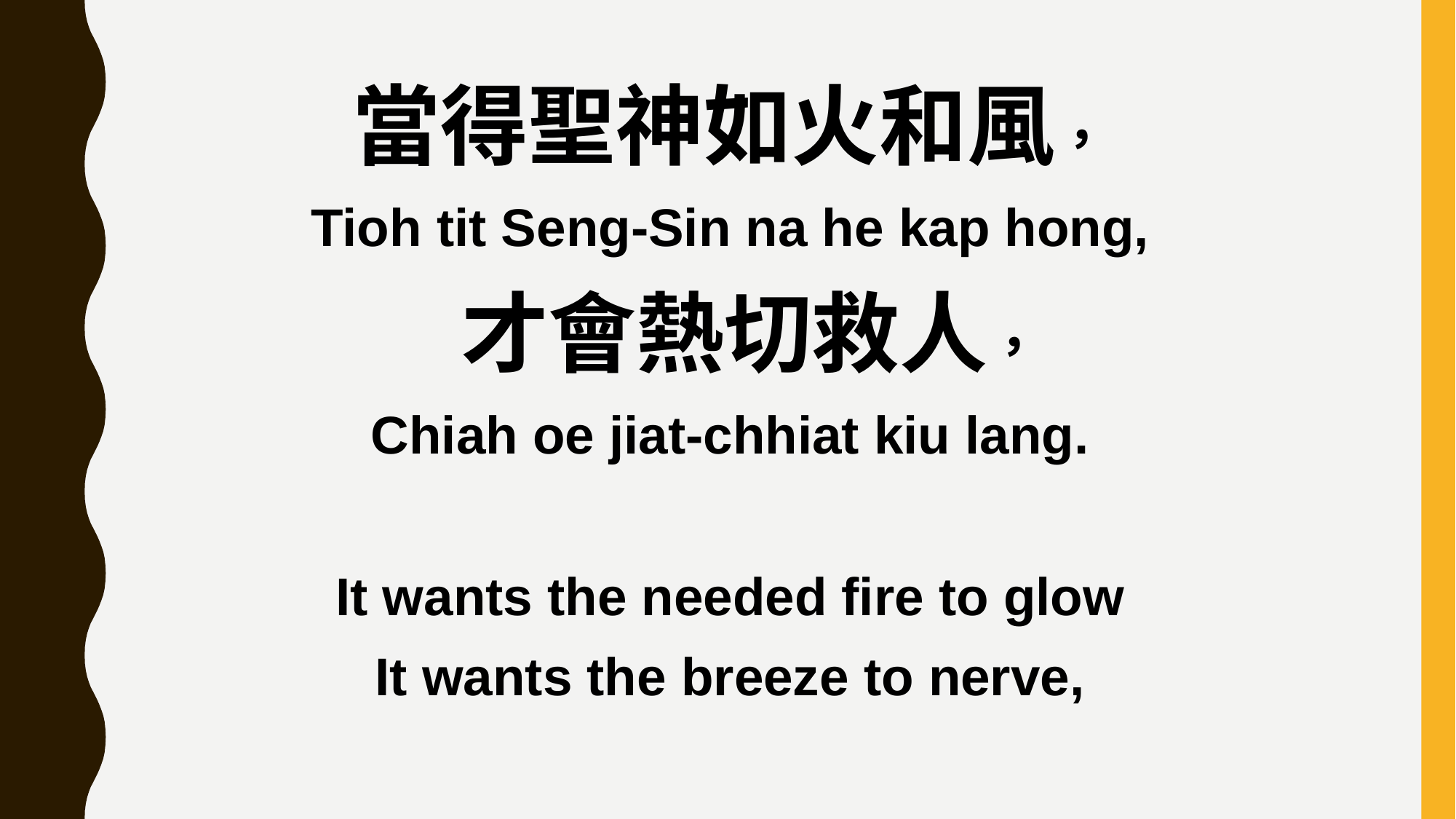

當得聖神如火和風，
Tioh tit Seng-Sin na he kap hong,
 才會熱切救人，
Chiah oe jiat-chhiat kiu lang.

It wants the needed fire to glow
It wants the breeze to nerve,